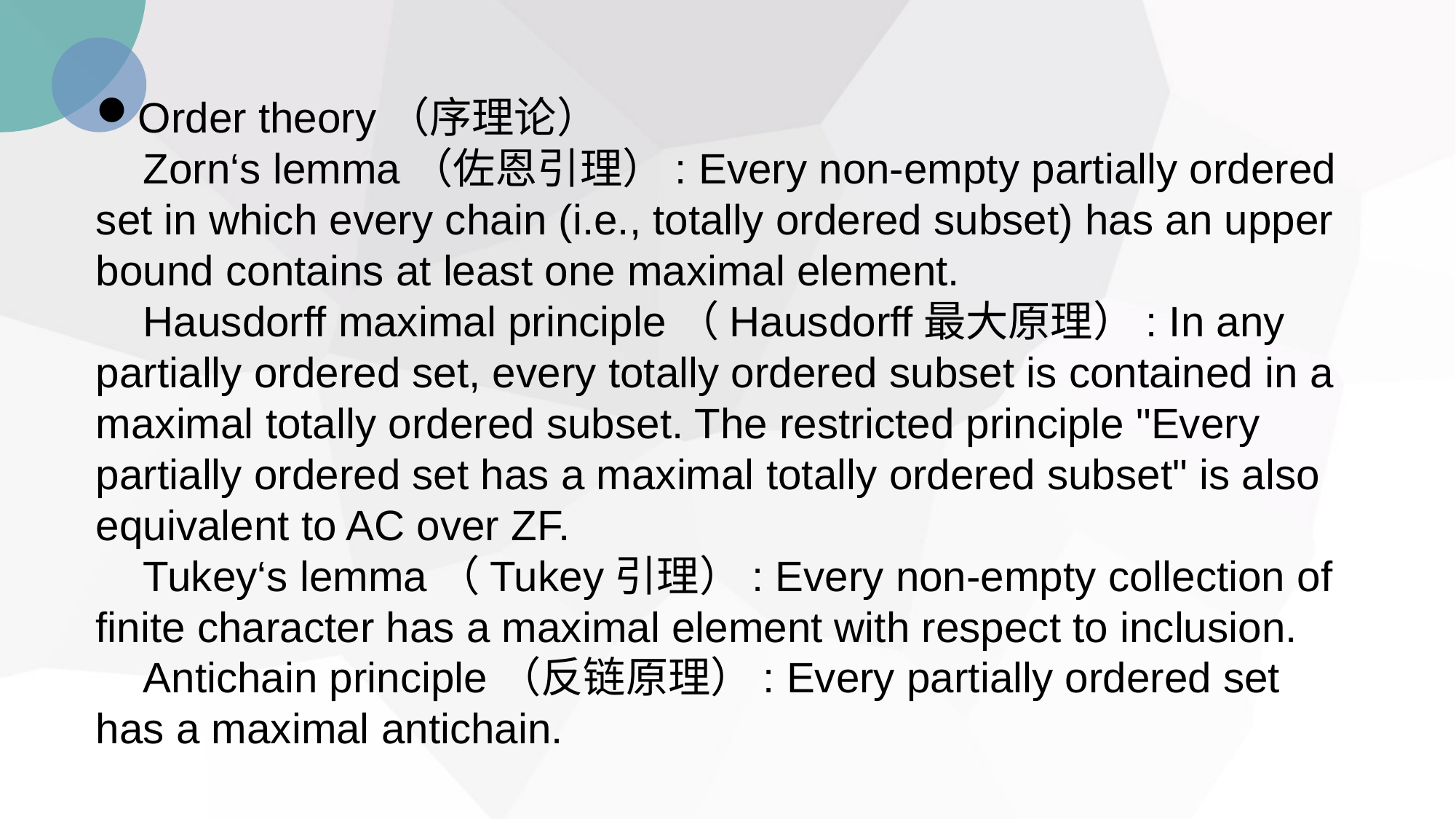

Order theory（序理论）
    Zorn‘s lemma（佐恩引理）: Every non-empty partially ordered set in which every chain (i.e., totally ordered subset) has an upper bound contains at least one maximal element.
    Hausdorff maximal principle（Hausdorff最大原理）: In any partially ordered set, every totally ordered subset is contained in a maximal totally ordered subset. The restricted principle "Every partially ordered set has a maximal totally ordered subset" is also equivalent to AC over ZF.
    Tukey‘s lemma（Tukey引理）: Every non-empty collection of finite character has a maximal element with respect to inclusion.
    Antichain principle（反链原理）: Every partially ordered set has a maximal antichain.